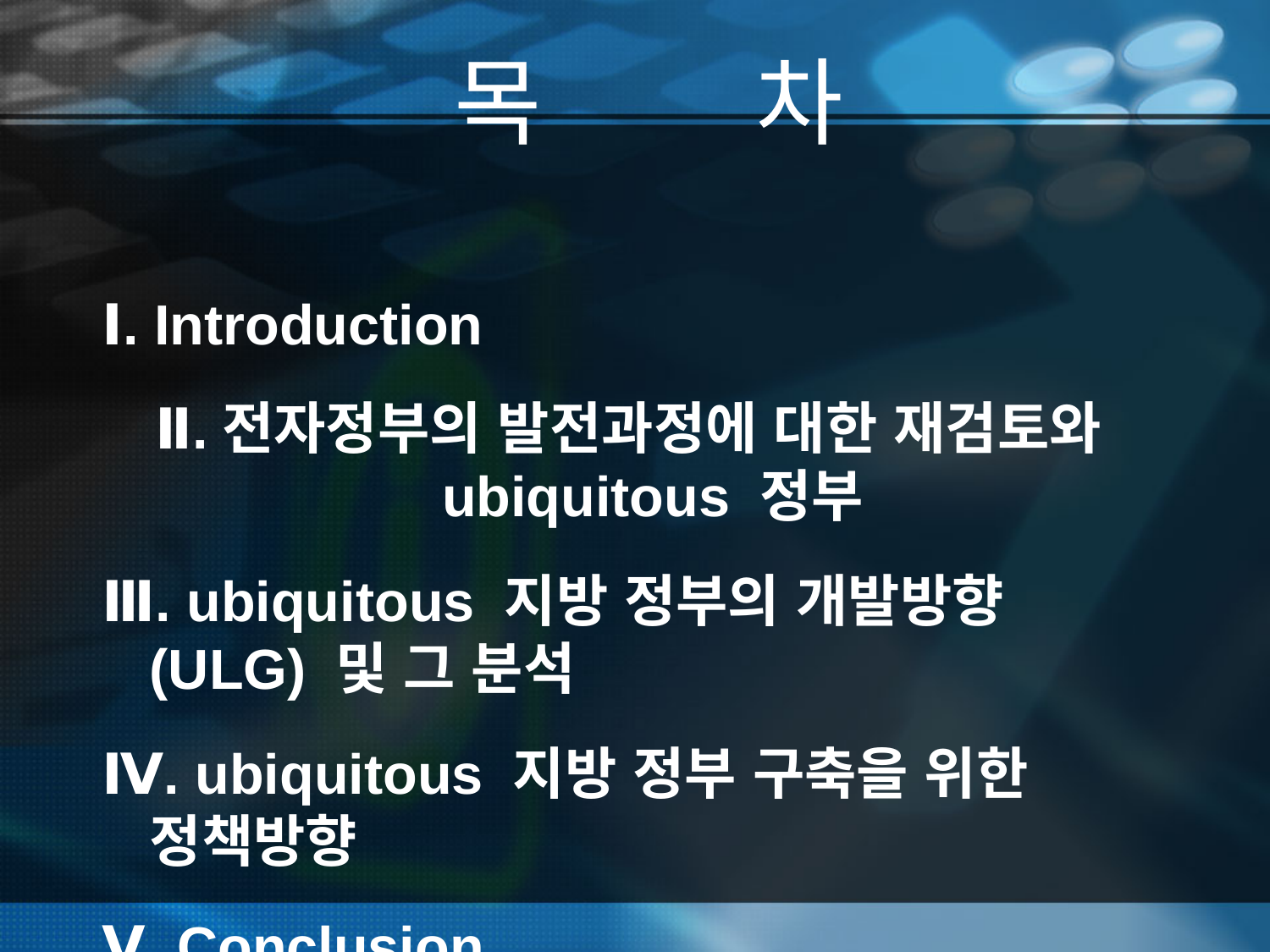

# 목        차
Ⅰ. Introduction

Ⅱ.전자정부의 발전과정에 대한 재검토와 ubiquitous 정부

Ⅲ. ubiquitous 지방 정부의 개발방향(ULG) 및 그 분석

Ⅳ. ubiquitous 지방 정부 구축을 위한 정책방향

Ⅴ. Conclusion